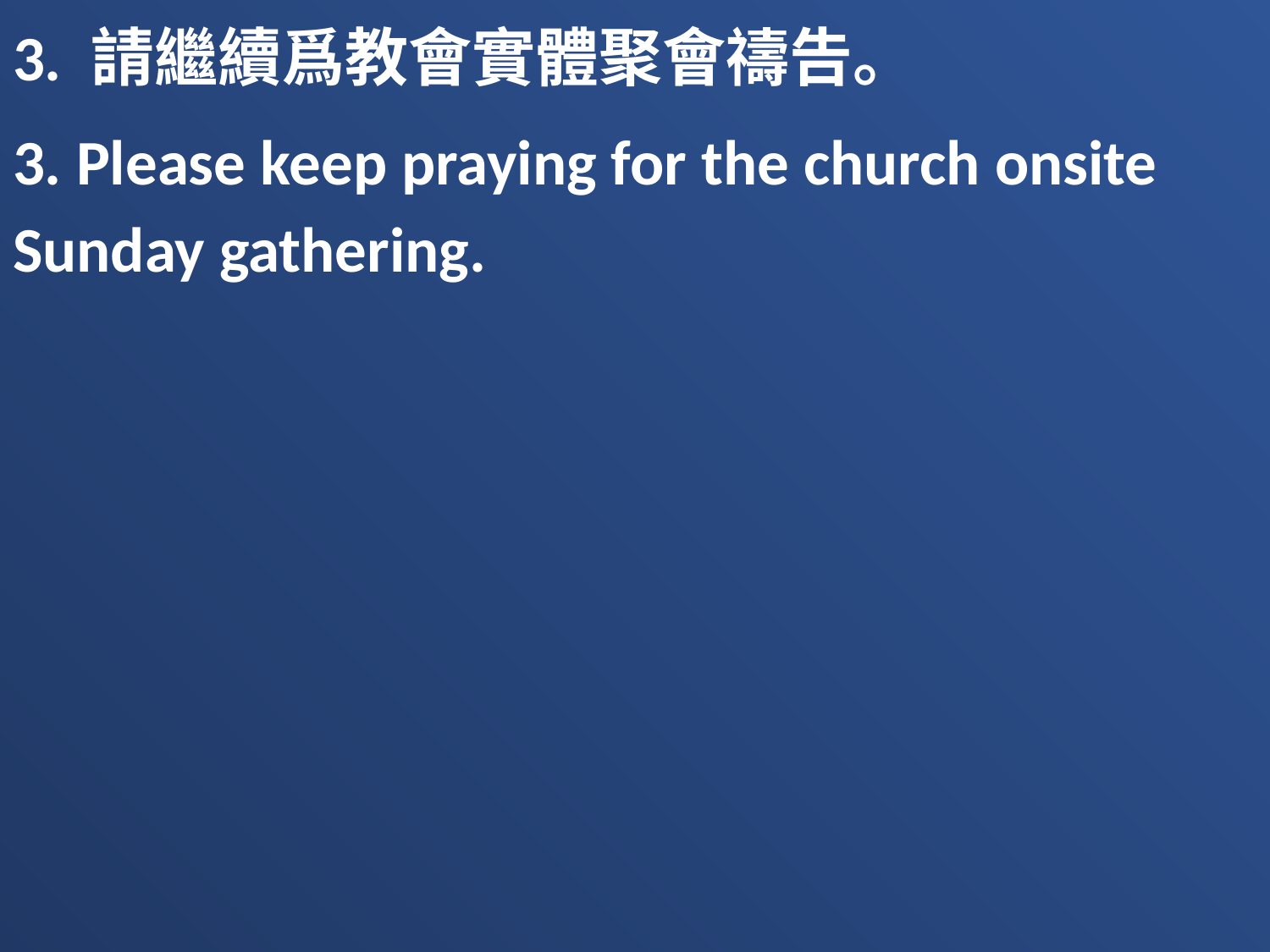

3. 請繼續爲教會實體聚會禱告。
3. Please keep praying for the church onsite Sunday gathering.